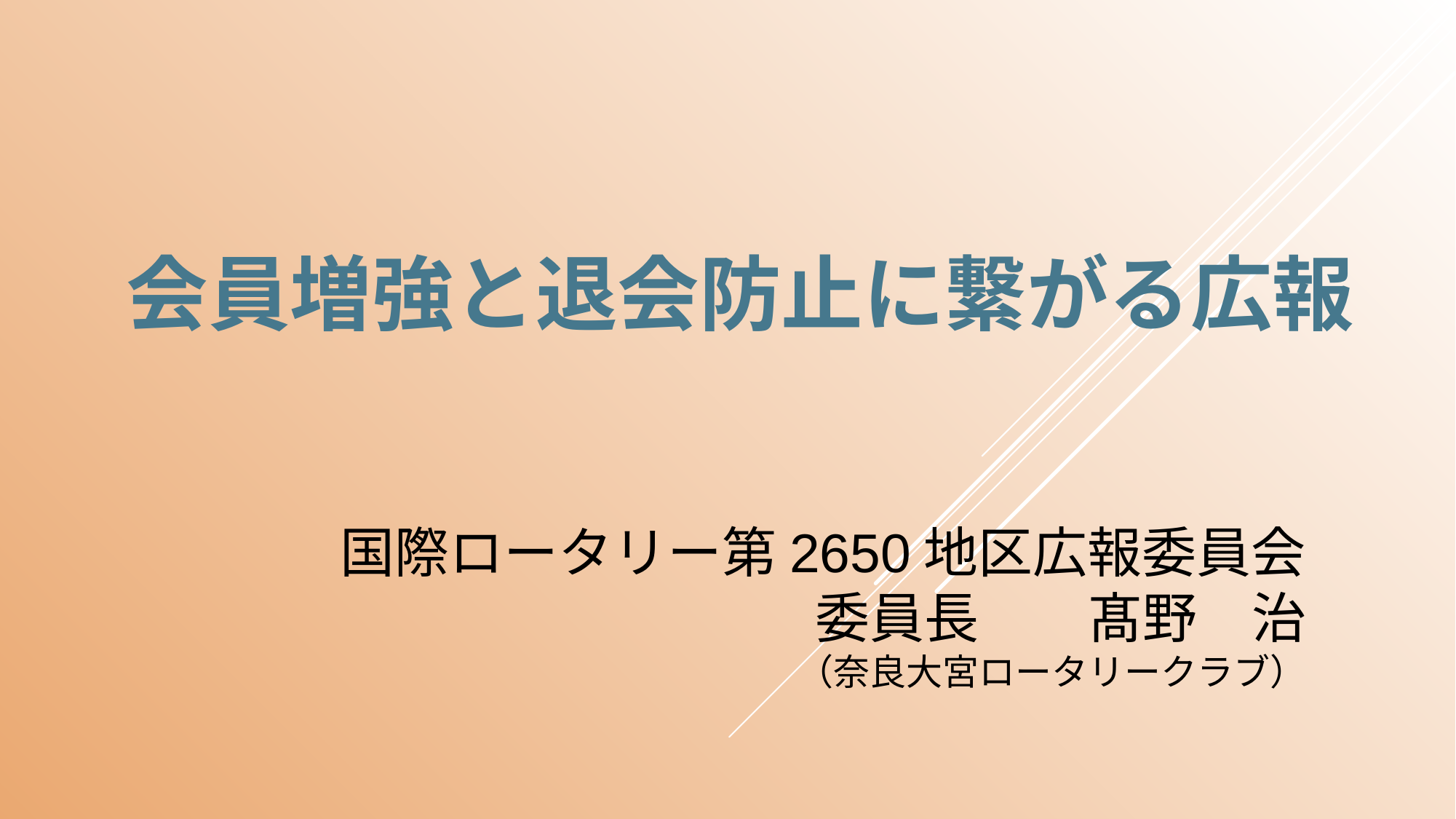

会員増強と退会防止に繋がる広報
国際ロータリー第2650地区広報委員会
委員長　　髙野　治
（奈良大宮ロータリークラブ）